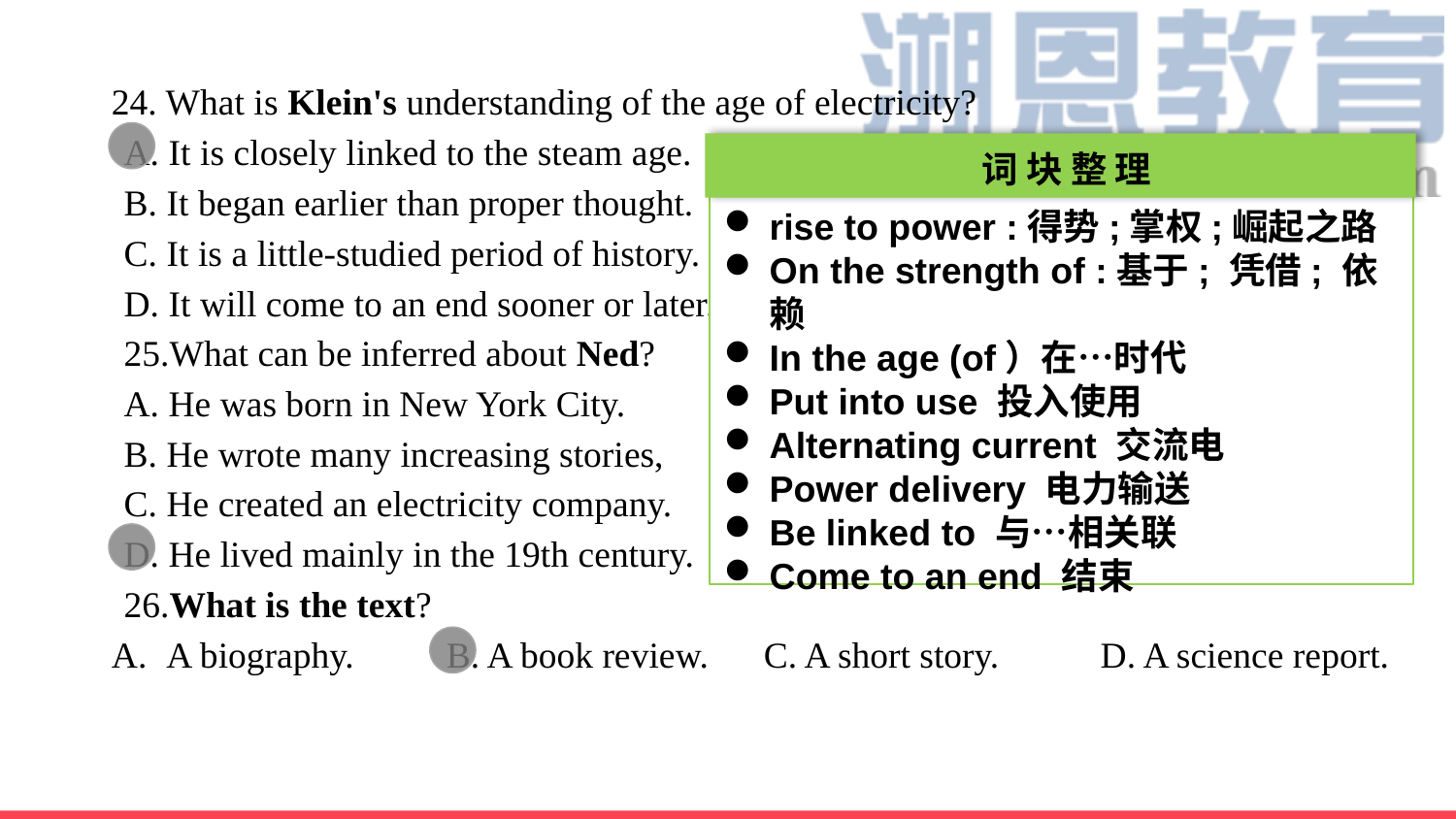

24. What is Klein's understanding of the age of electricity?
A. It is closely linked to the steam age.
B. It began earlier than proper thought.
C. It is a little-studied period of history.
D. It will come to an end sooner or later.
25.What can be inferred about Ned?
A. He was born in New York City.
B. He wrote many increasing stories,
C. He created an electricity company.
D. He lived mainly in the 19th century.
26.What is the text?
A biography.          B. A book review.      C. A short story.           D. A science report.

词 块 整 理
rise to power :得势;掌权;崛起之路
On the strength of :基于; 凭借; 依赖
In the age (of）在…时代
Put into use 投入使用
Alternating current 交流电
Power delivery 电力输送
Be linked to 与…相关联
Come to an end 结束